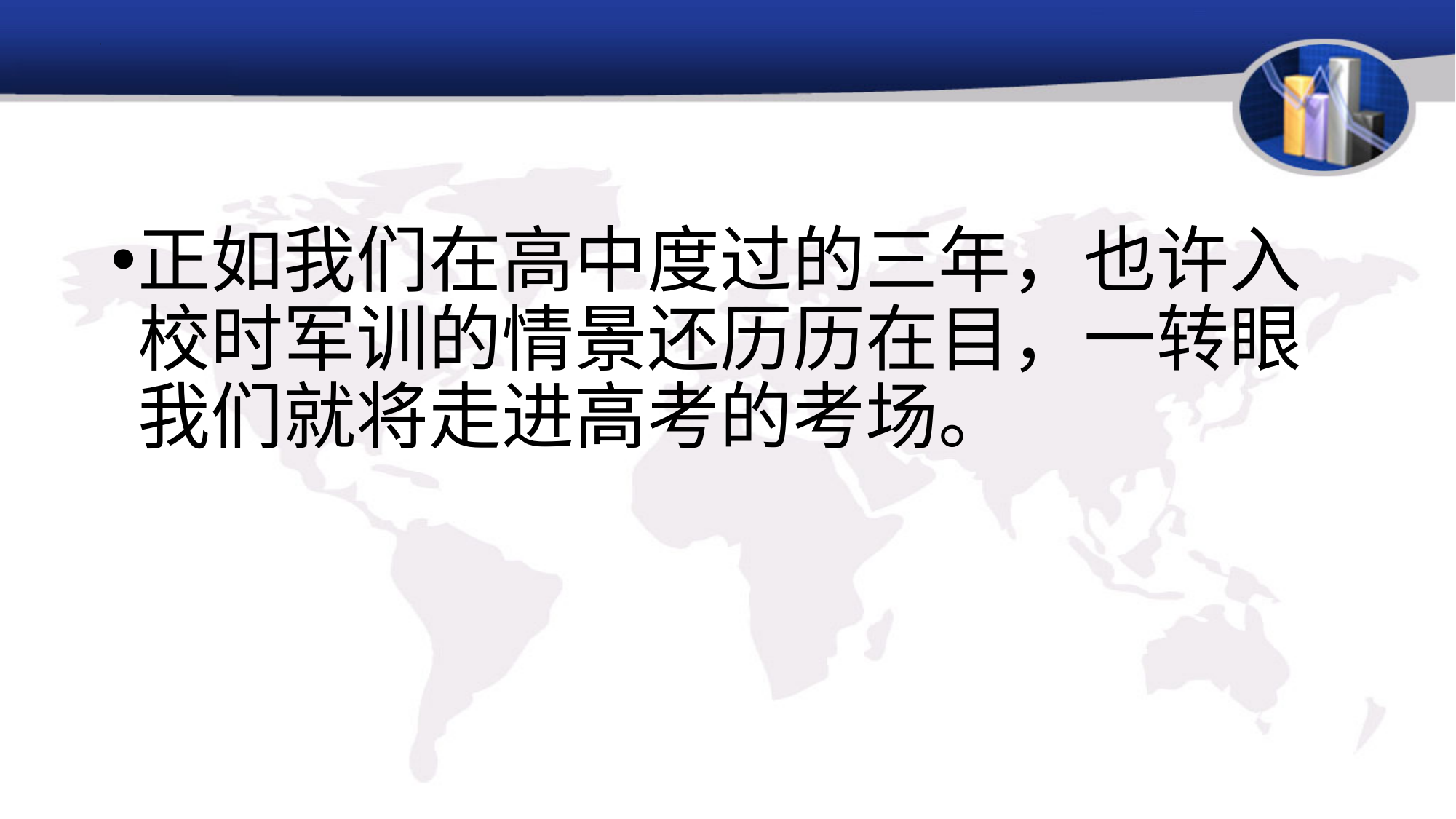

#
正如我们在高中度过的三年，也许入校时军训的情景还历历在目，一转眼我们就将走进高考的考场。